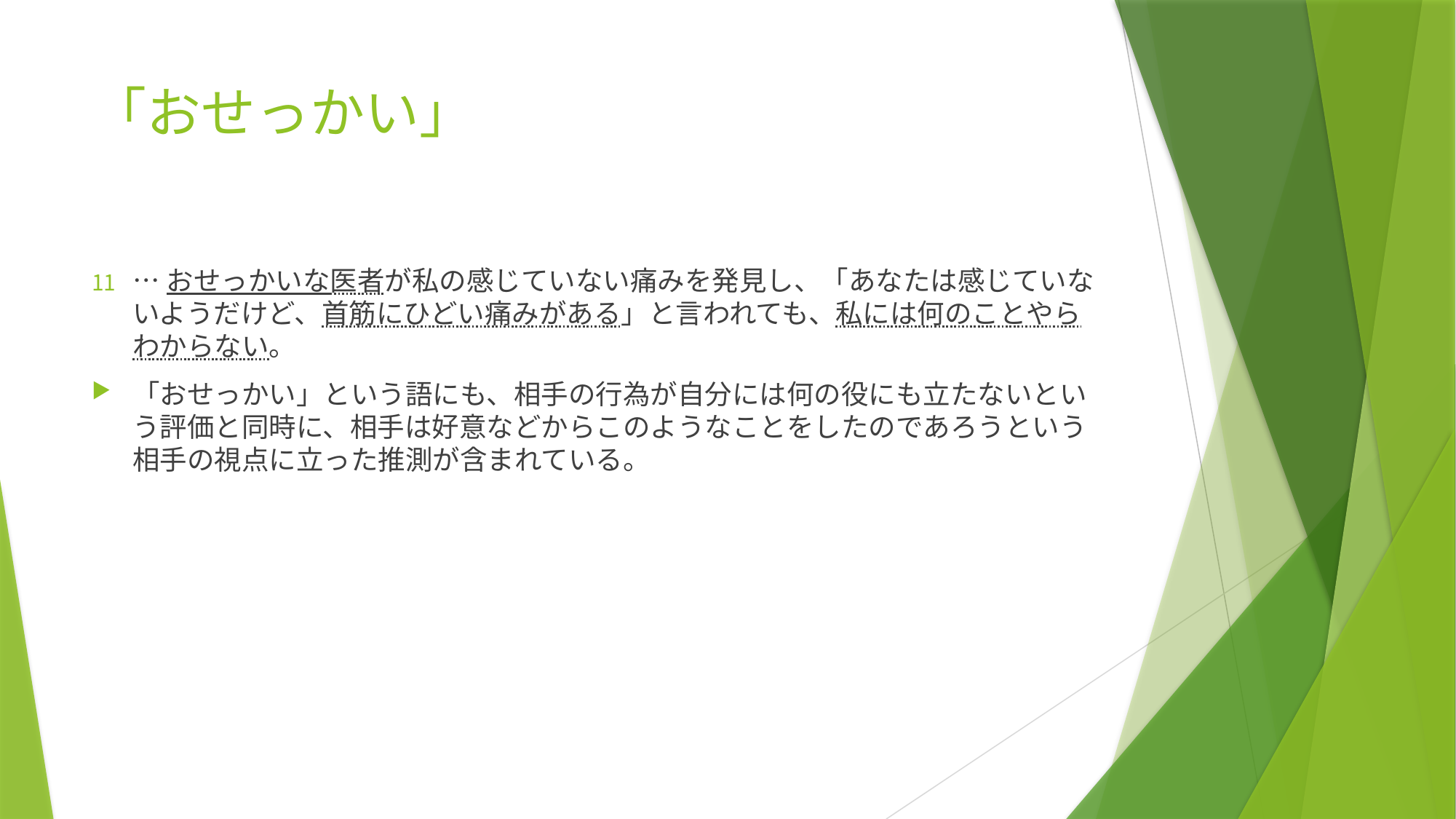

# 「おせっかい」
…おせっかいな医者が私の感じていない痛みを発見し、「あなたは感じていないようだけど、首筋にひどい痛みがある」と言われても、私には何のことやらわからない。
「おせっかい」という語にも、相手の行為が自分には何の役にも立たないという評価と同時に、相手は好意などからこのようなことをしたのであろうという相手の視点に立った推測が含まれている。